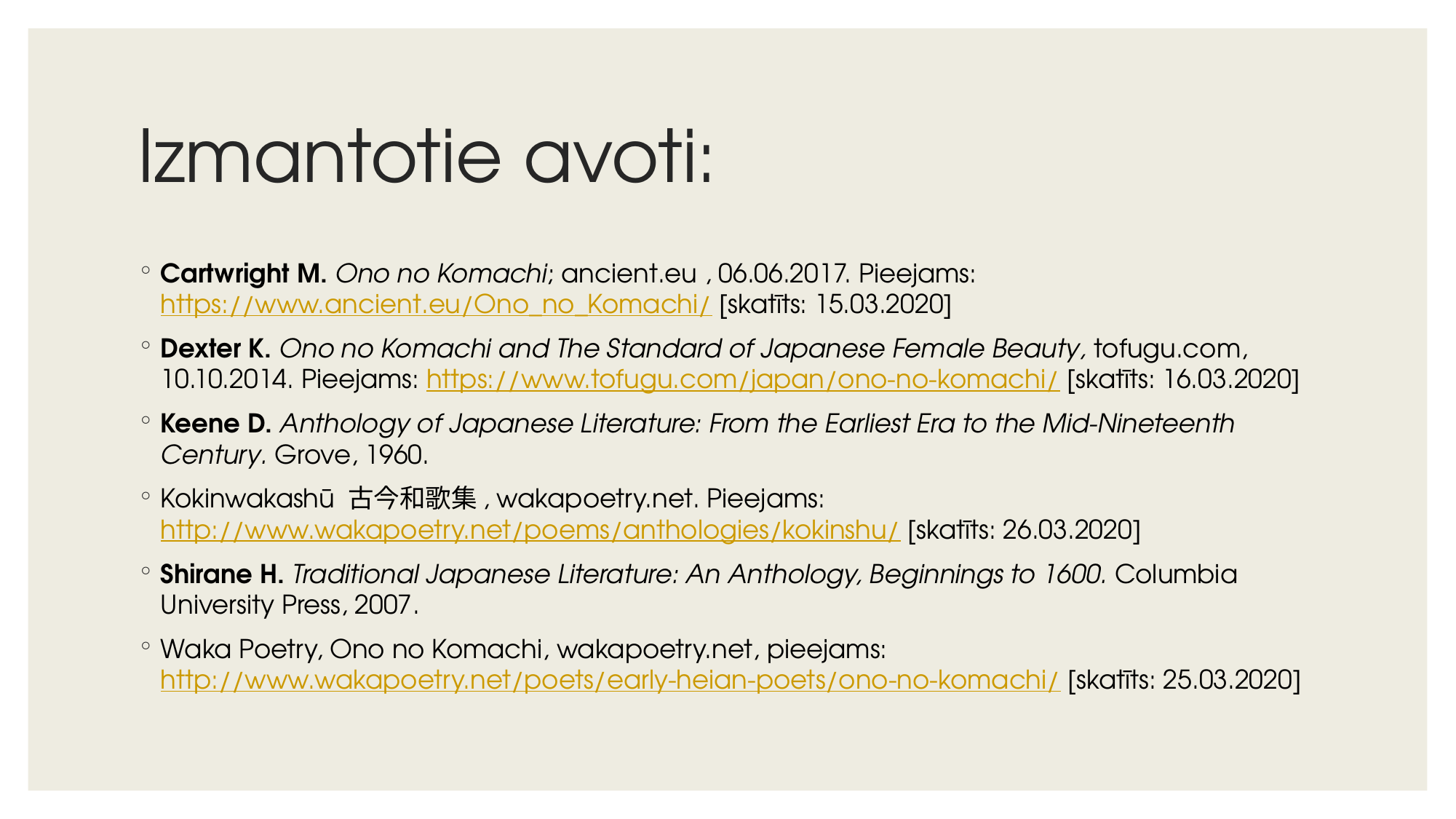

# Izmantotie avoti:
Cartwright M. Ono no Komachi; ancient.eu , 06.06.2017. Pieejams: https://www.ancient.eu/Ono_no_Komachi/ [skatīts: 15.03.2020]
Dexter K. Ono no Komachi and The Standard of Japanese Female Beauty, tofugu.com, 10.10.2014. Pieejams: https://www.tofugu.com/japan/ono-no-komachi/ [skatīts: 16.03.2020]
Keene D. Anthology of Japanese Literature: From the Earliest Era to the Mid-Nineteenth Century. Grove, 1960.
Kokinwakashū 古今和歌集, wakapoetry.net. Pieejams: http://www.wakapoetry.net/poems/anthologies/kokinshu/ [skatīts: 26.03.2020]
Shirane H. Traditional Japanese Literature: An Anthology, Beginnings to 1600. Columbia University Press, 2007.
Waka Poetry, Ono no Komachi, wakapoetry.net, pieejams: http://www.wakapoetry.net/poets/early-heian-poets/ono-no-komachi/ [skatīts: 25.03.2020]